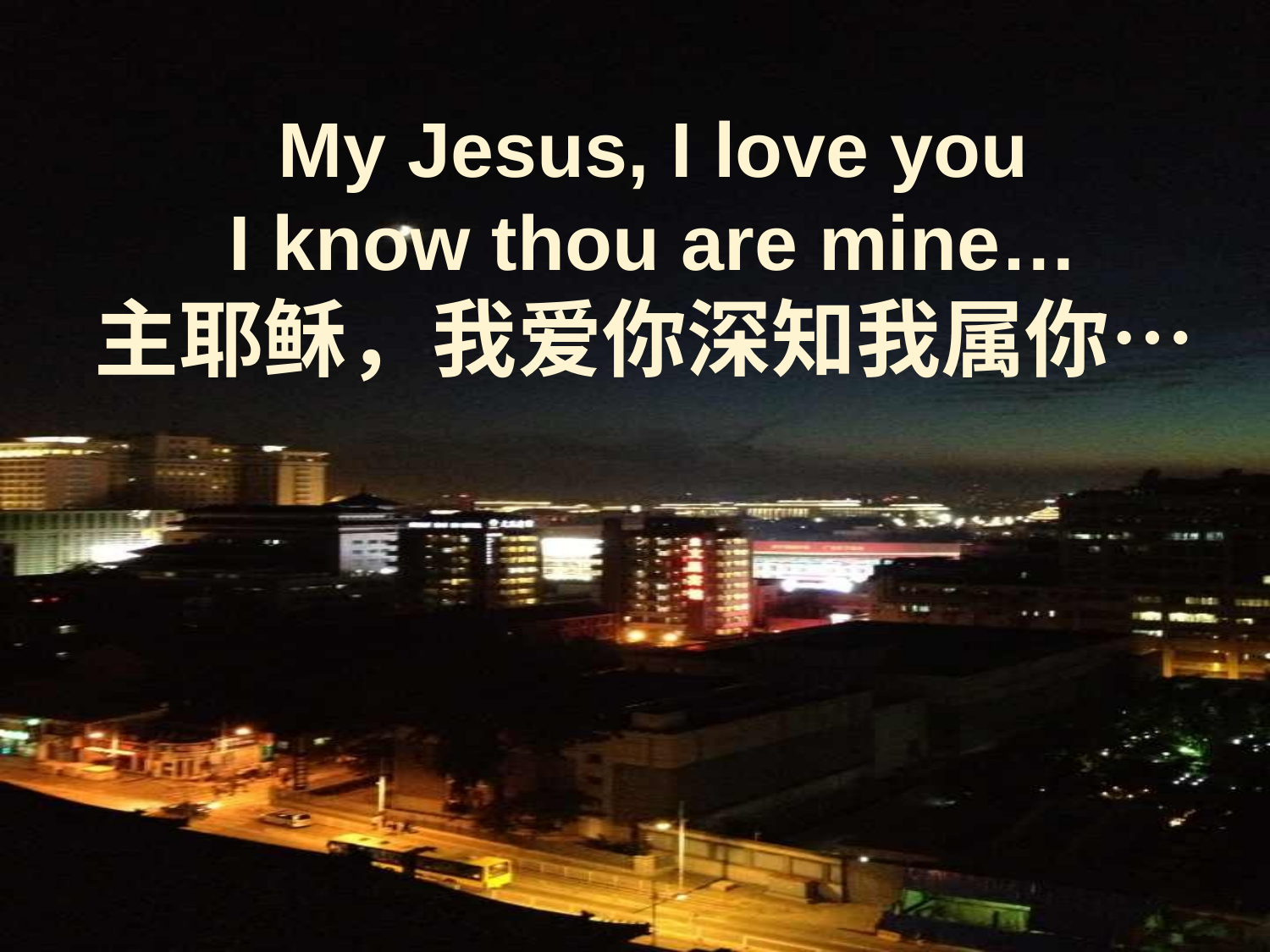

My Jesus, I love you
I know thou are mine…
主耶稣，我爱你深知我属你…